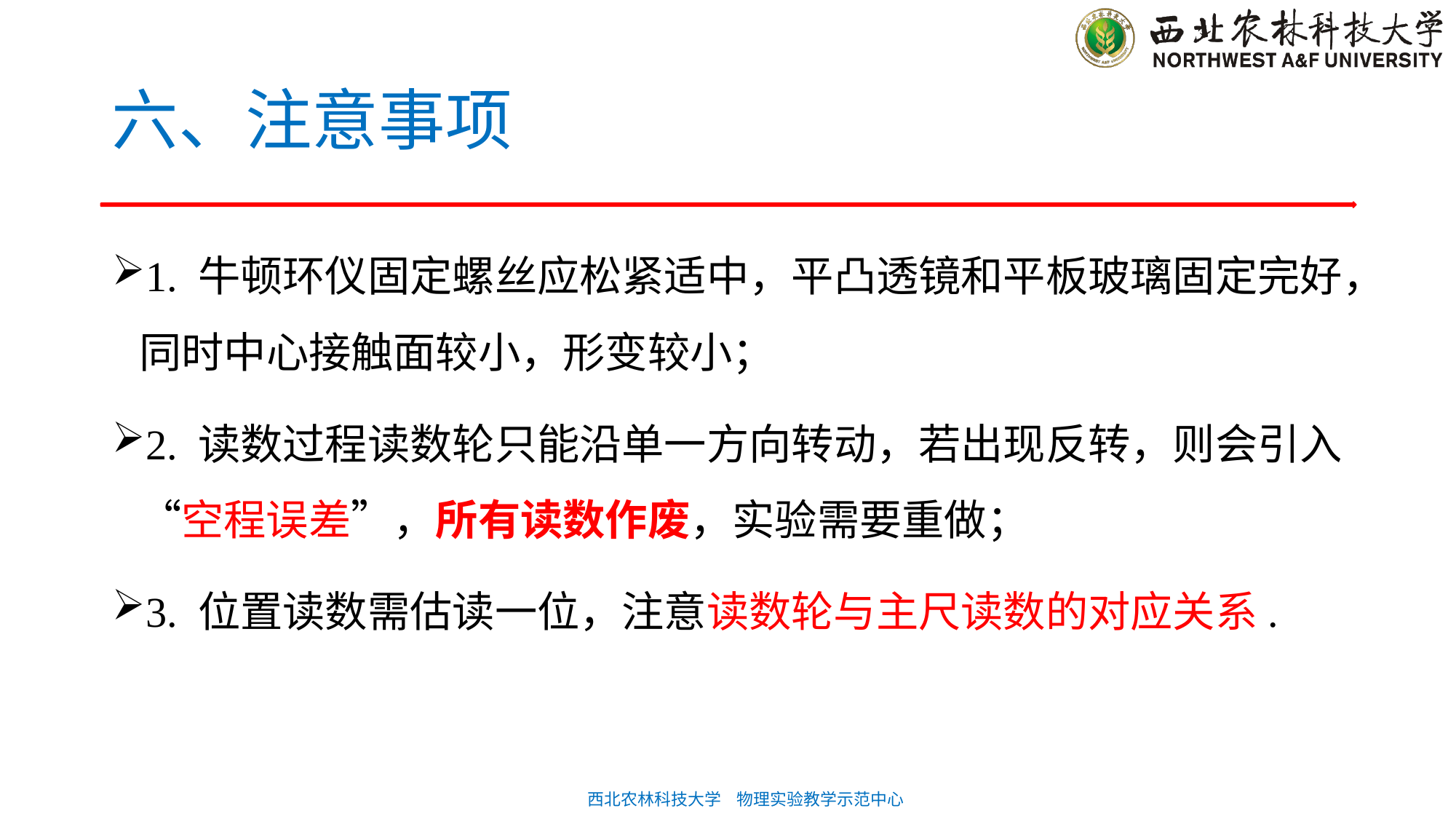

# 六、注意事项
1. 牛顿环仪固定螺丝应松紧适中，平凸透镜和平板玻璃固定完好，同时中心接触面较小，形变较小；
2. 读数过程读数轮只能沿单一方向转动，若出现反转，则会引入“空程误差”，所有读数作废，实验需要重做；
3. 位置读数需估读一位，注意读数轮与主尺读数的对应关系.